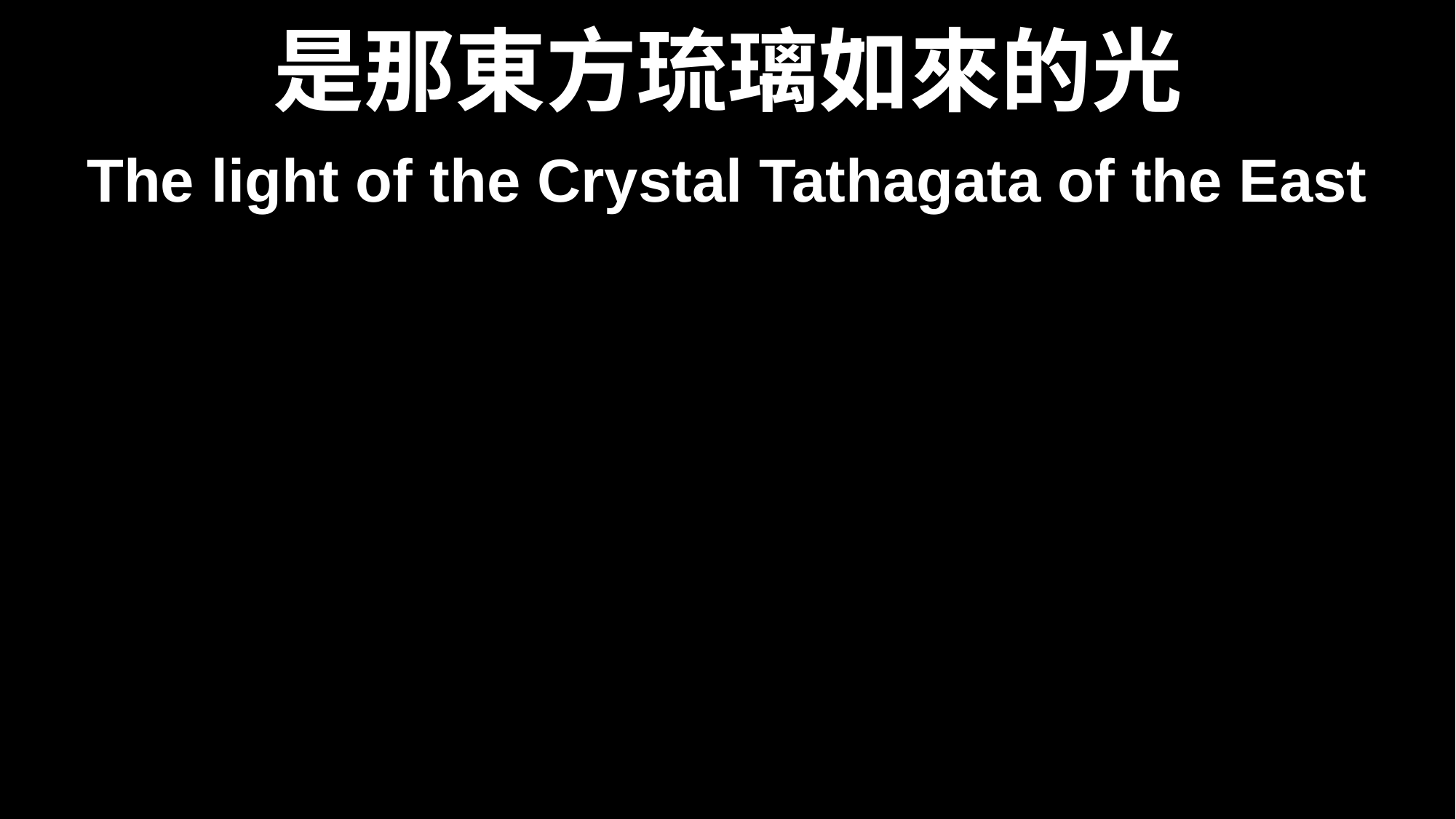

# 是那東方琉璃如來的光
The light of the Crystal Tathagata of the East